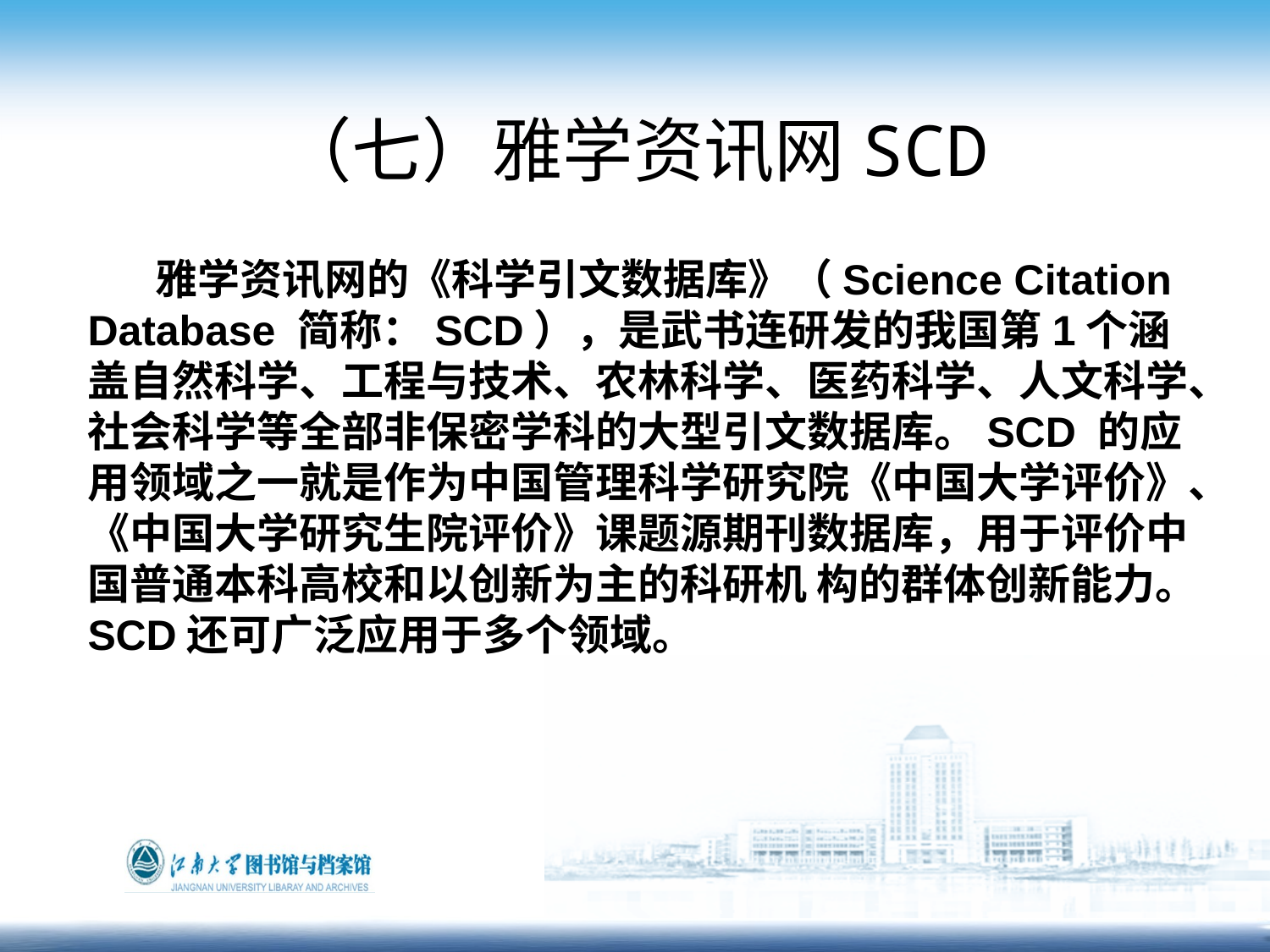

# （七）雅学资讯网SCD
      雅学资讯网的《科学引文数据库》（Science Citation Database 简称：SCD），是武书连研发的我国第1个涵盖自然科学、工程与技术、农林科学、医药科学、人文科学、社会科学等全部非保密学科的大型引文数据库。SCD 的应用领域之一就是作为中国管理科学研究院《中国大学评价》、《中国大学研究生院评价》课题源期刊数据库，用于评价中国普通本科高校和以创新为主的科研机 构的群体创新能力。SCD还可广泛应用于多个领域。